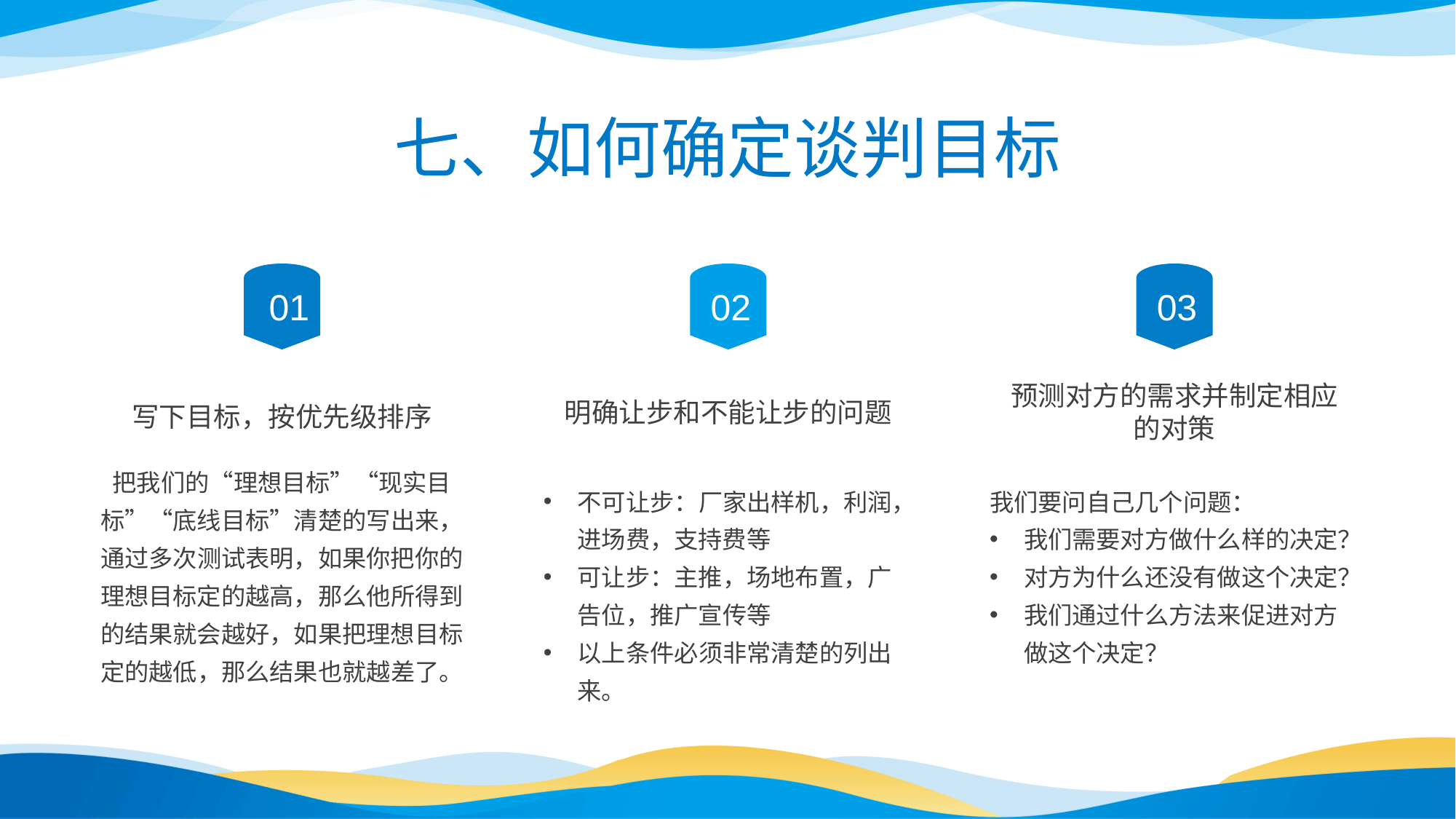

七、如何确定谈判目标

01

02

03
预测对方的需求并制定相应的对策
写下目标，按优先级排序
明确让步和不能让步的问题
把我们的“理想目标”“现实目标”“底线目标”清楚的写出来，通过多次测试表明，如果你把你的理想目标定的越高，那么他所得到的结果就会越好，如果把理想目标定的越低，那么结果也就越差了。
不可让步：厂家出样机，利润，进场费，支持费等
可让步：主推，场地布置，广告位，推广宣传等
以上条件必须非常清楚的列出来。
我们要问自己几个问题：
我们需要对方做什么样的决定？
对方为什么还没有做这个决定？
我们通过什么方法来促进对方做这个决定？